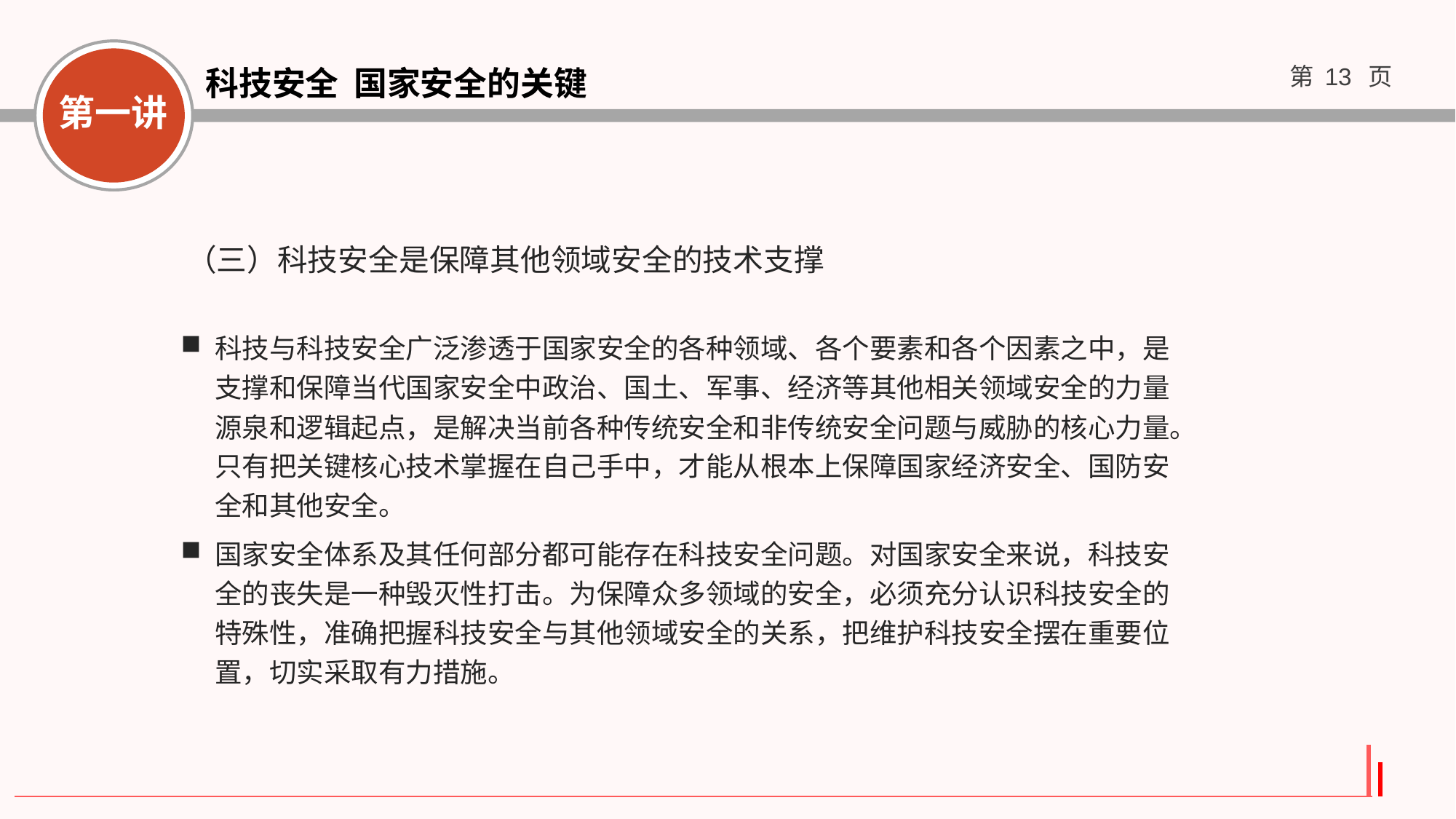

（三）科技安全是保障其他领域安全的技术支撑
科技与科技安全广泛渗透于国家安全的各种领域、各个要素和各个因素之中，是支撑和保障当代国家安全中政治、国土、军事、经济等其他相关领域安全的力量源泉和逻辑起点，是解决当前各种传统安全和非传统安全问题与威胁的核心力量。只有把关键核心技术掌握在自己手中，才能从根本上保障国家经济安全、国防安全和其他安全。
国家安全体系及其任何部分都可能存在科技安全问题。对国家安全来说，科技安全的丧失是一种毁灭性打击。为保障众多领域的安全，必须充分认识科技安全的特殊性，准确把握科技安全与其他领域安全的关系，把维护科技安全摆在重要位置，切实采取有力措施。